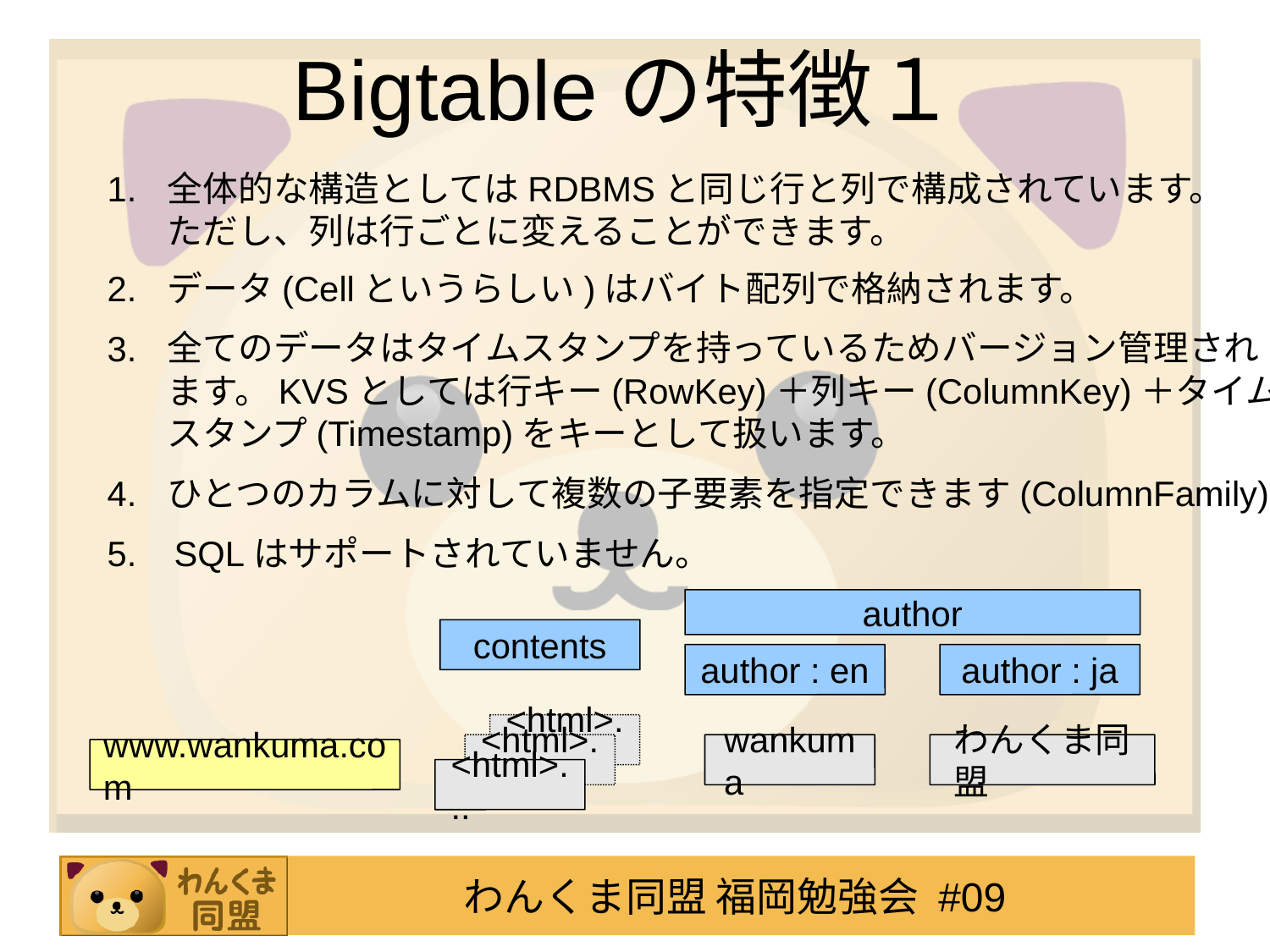

# Bigtableの特徴１
1.
全体的な構造としてはRDBMSと同じ行と列で構成されています。
ただし、列は行ごとに変えることができます。
データ(Cellというらしい)はバイト配列で格納されます。
2.
全てのデータはタイムスタンプを持っているためバージョン管理され
ます。KVSとしては行キー(RowKey)＋列キー(ColumnKey)＋タイム
スタンプ(Timestamp)をキーとして扱います。
3.
4.
ひとつのカラムに対して複数の子要素を指定できます(ColumnFamily)。
SQLはサポートされていません。
5.
author
contents
author : en
author : ja
<html>...
<html>...
wankuma
わんくま同盟
www.wankuma.com
<html>...